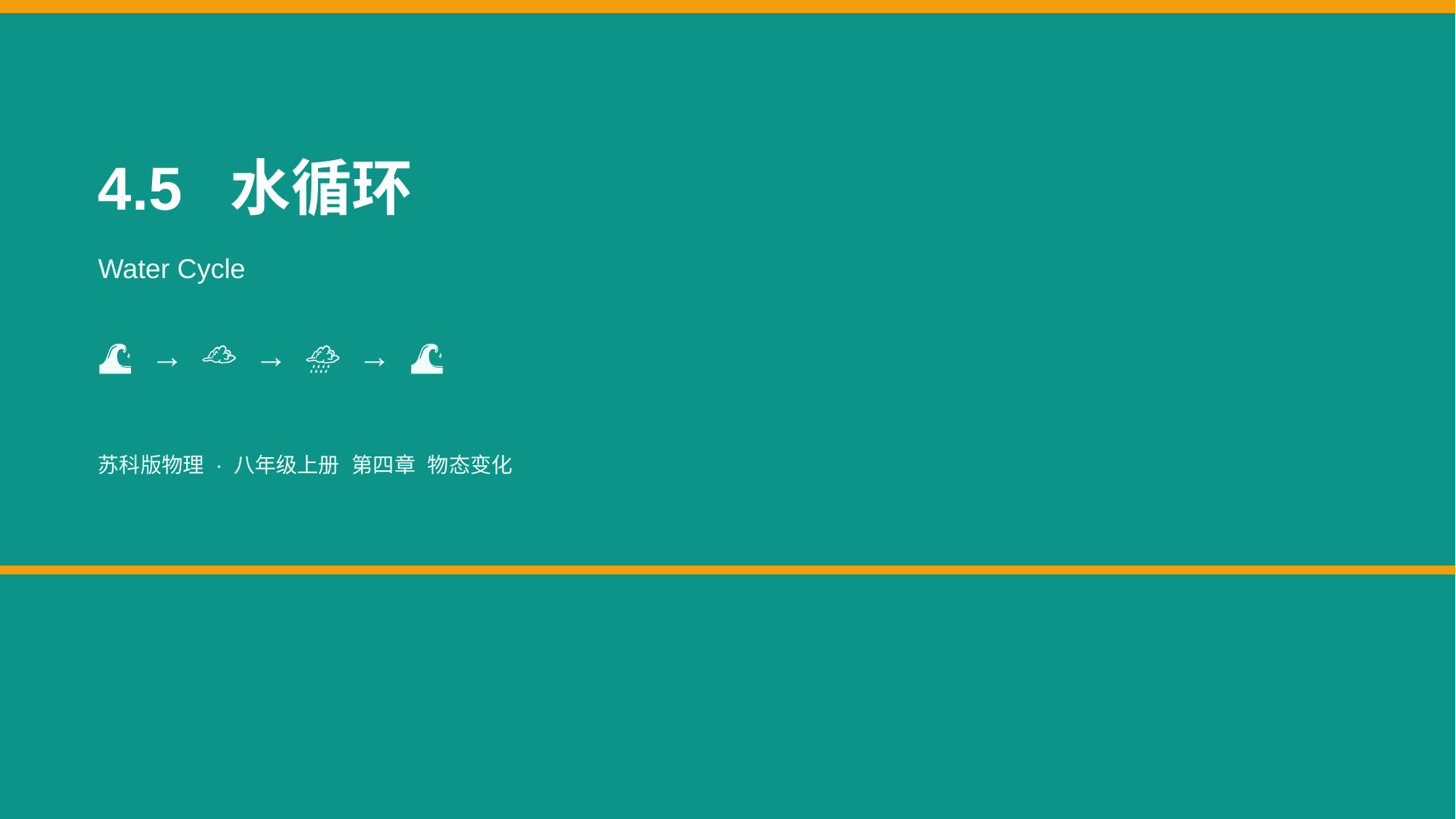

4.5  水循环
Water Cycle
🌊  →  ☁️  →  🌧️  →  🌊
苏科版物理 · 八年级上册  第四章  物态变化